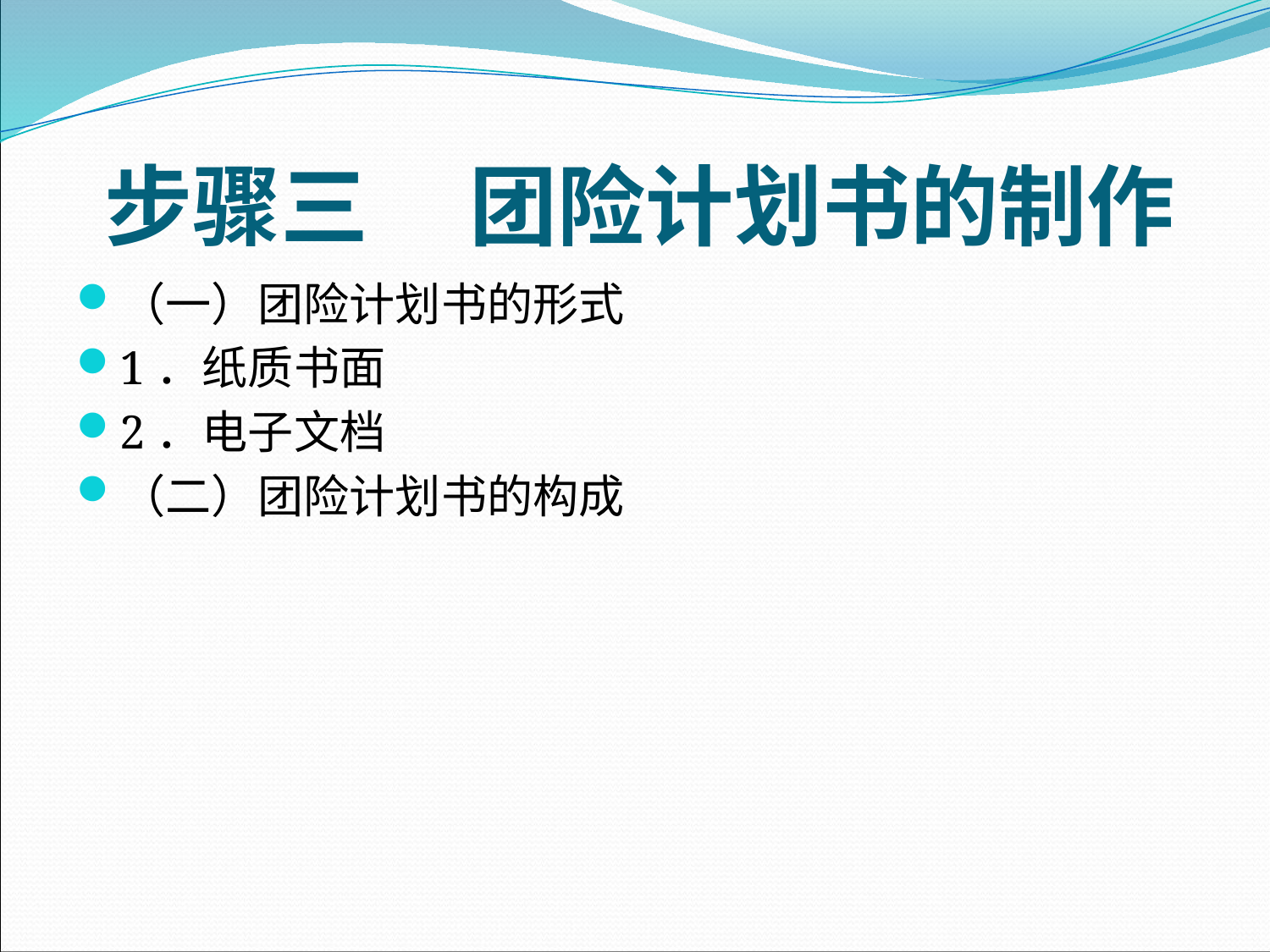

# 步骤三     团险计划书的制作
（一）团险计划书的形式
1．纸质书面
2．电子文档
（二）团险计划书的构成